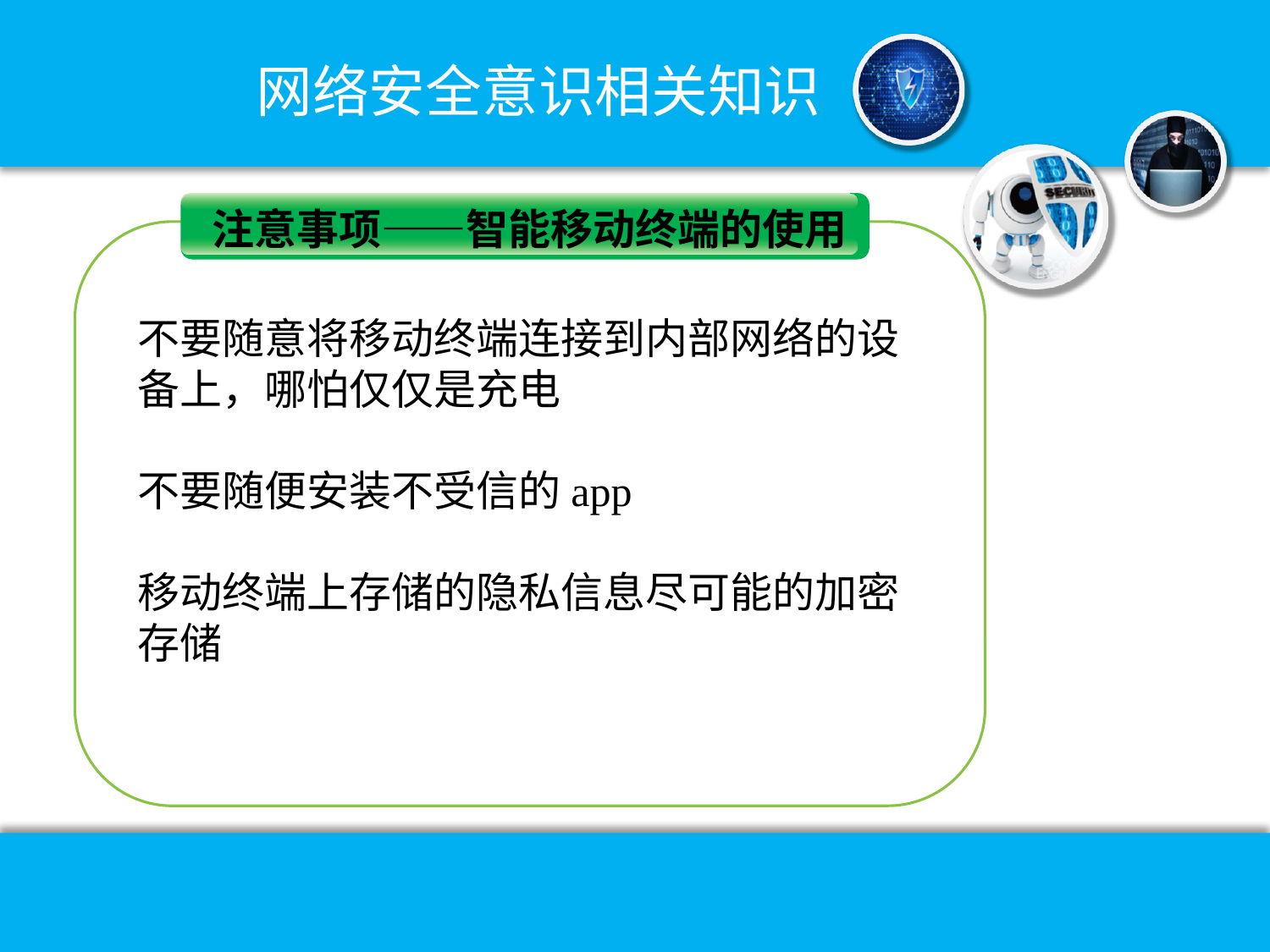

网络安全意识相关知识

注意事项——智能移动终端的使用

不要随意将移动终端连接到内部网络的设备上，哪怕仅仅是充电

不要随便安装不受信的app

移动终端上存储的隐私信息尽可能的加密存储